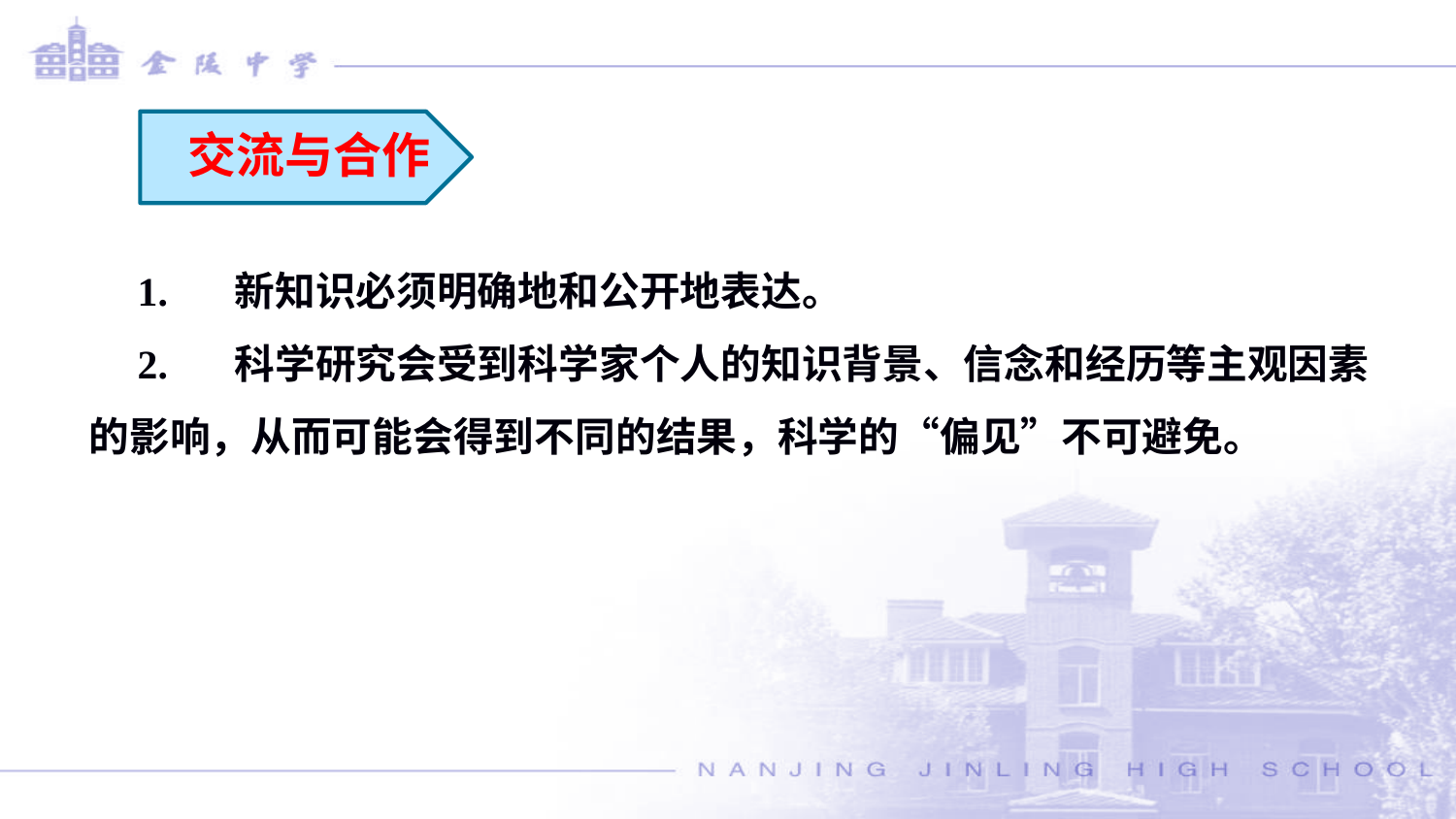

交流与合作
1.	新知识必须明确地和公开地表达。
2.	科学研究会受到科学家个人的知识背景、信念和经历等主观因素的影响，从而可能会得到不同的结果，科学的“偏见”不可避免。